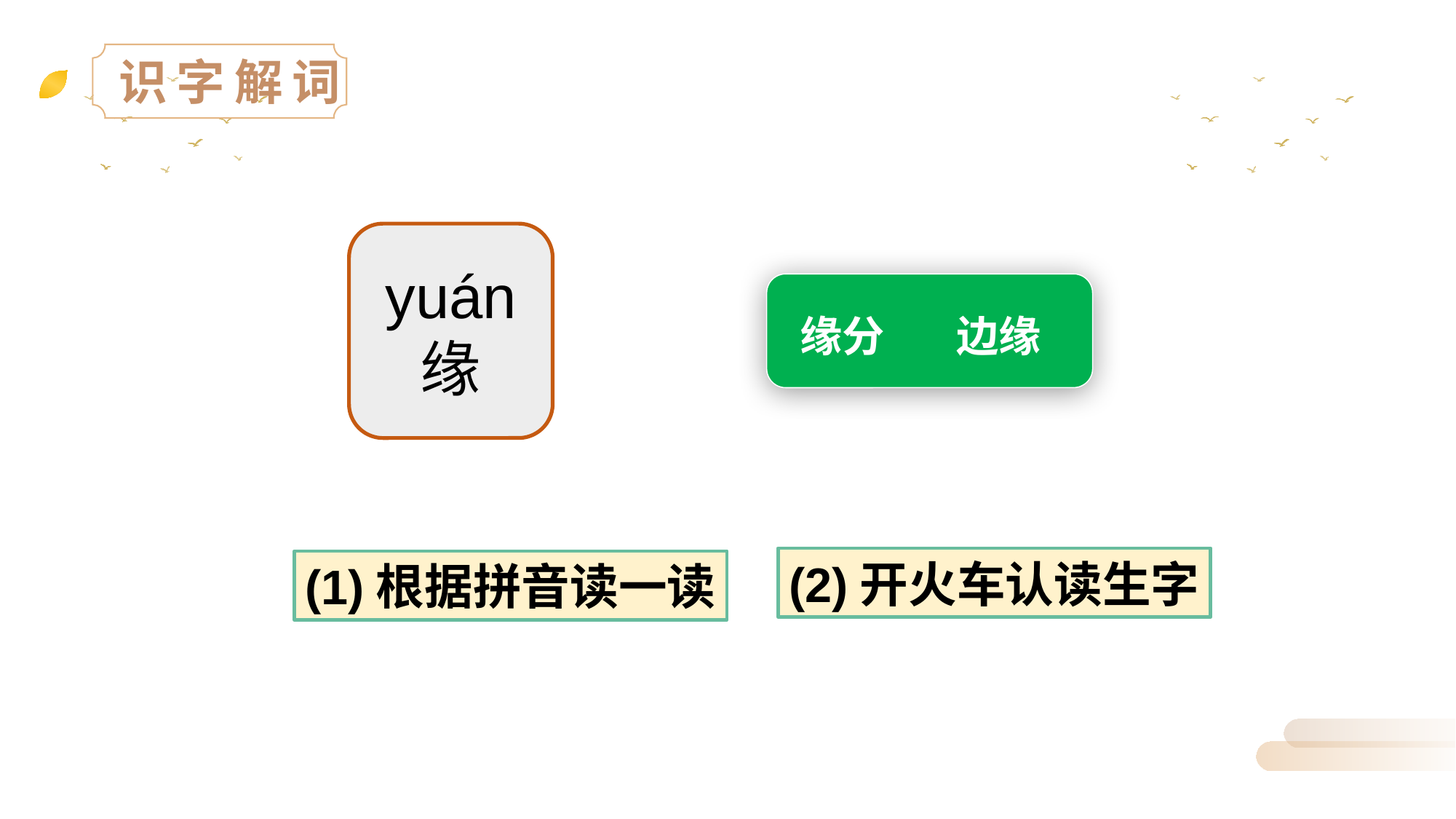

识字解词
yuán
缘

 边缘
缘分
(2)开火车认读生字
(1)根据拼音读一读